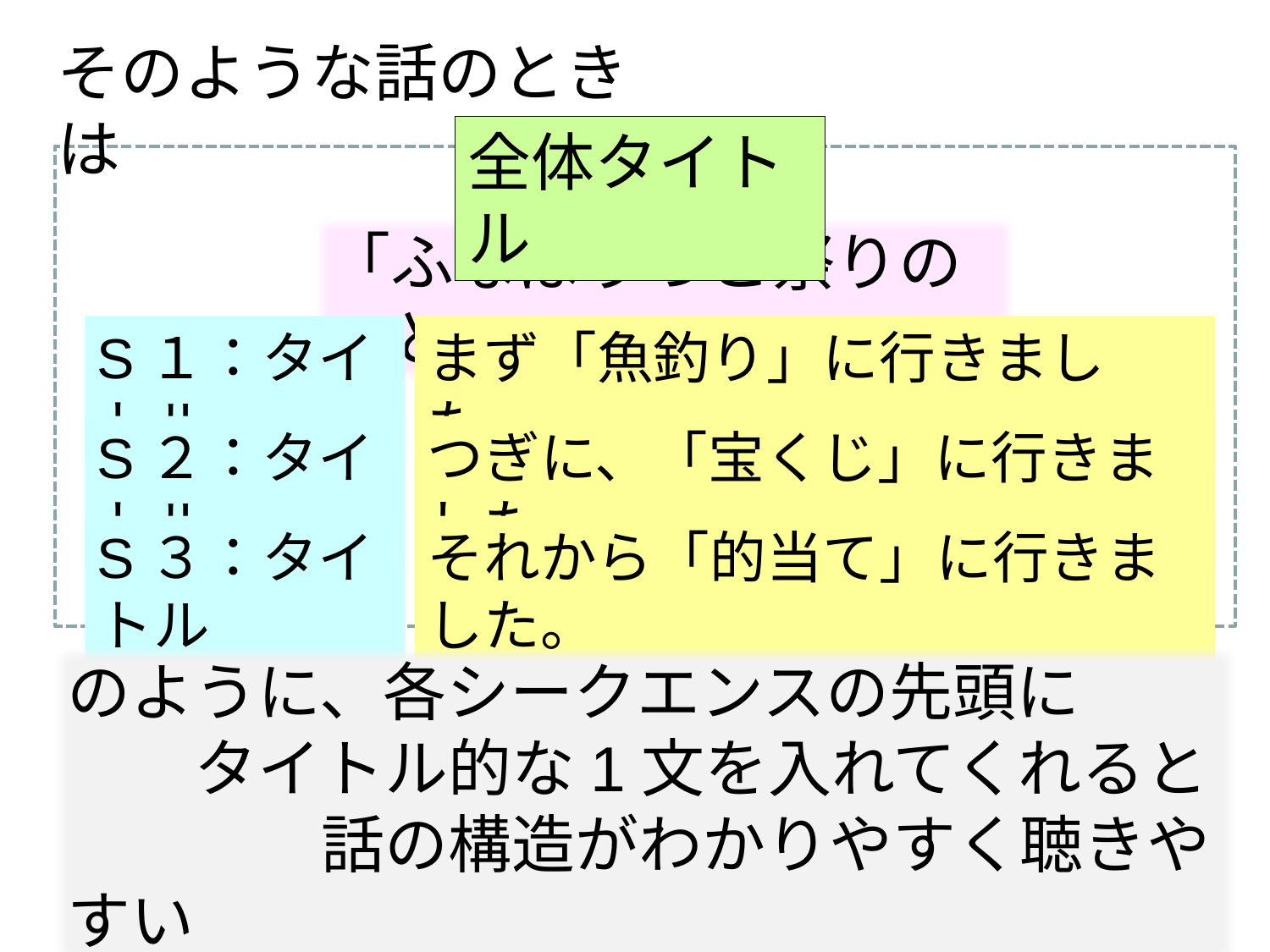

そのような話のときは
全体タイトル

「ふなぼりっこ祭りのこと」
S１：タイトル
まず「魚釣り」に行きました。
S２：タイトル
つぎに、「宝くじ」に行きました。
S３：タイトル
それから「的当て」に行きました。
のように、各シークエンスの先頭に
　　タイトル的な1文を入れてくれると
　　　　話の構造がわかりやすく聴きやすい